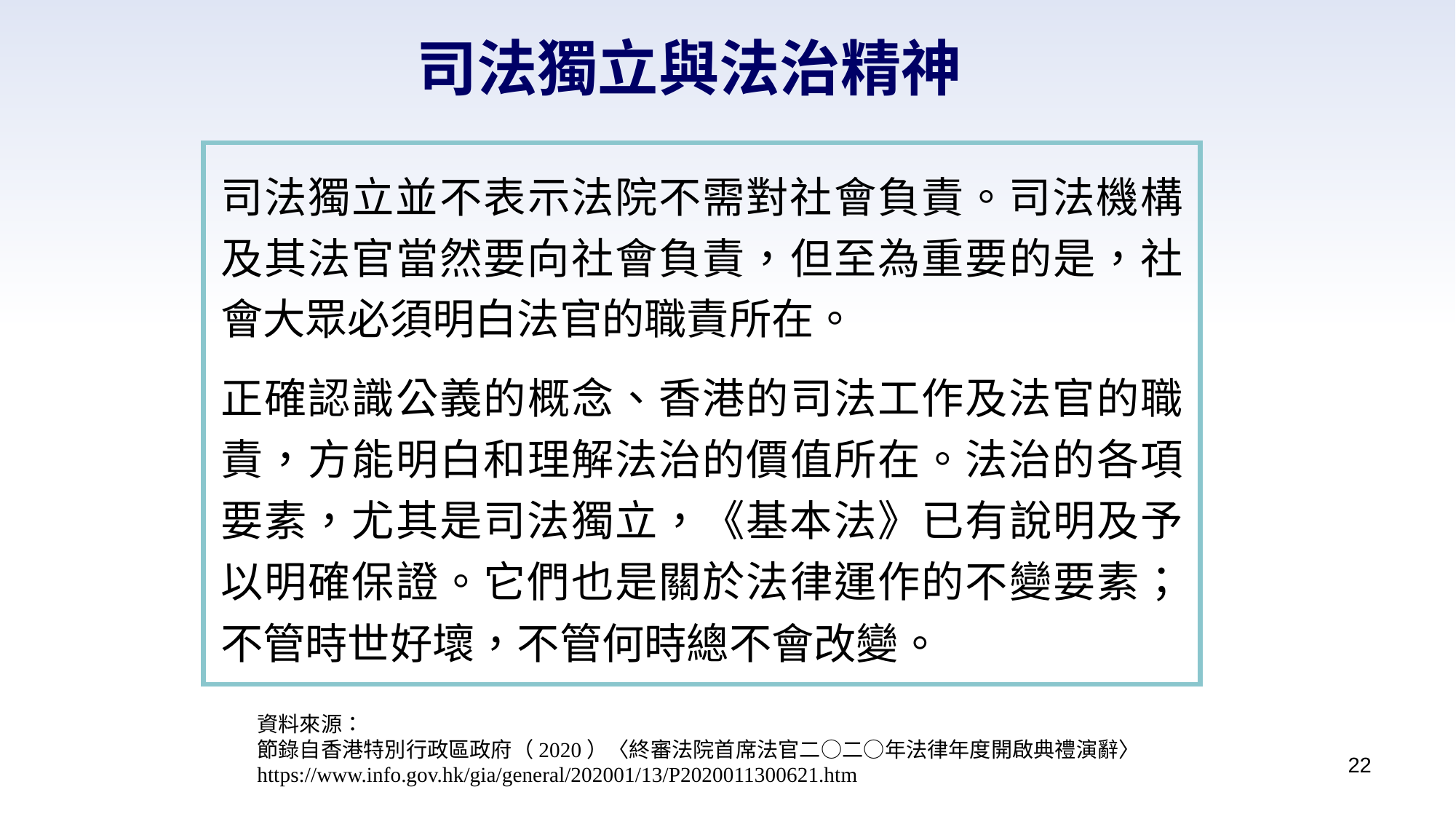

司法獨立與法治精神
司法獨立並不表示法院不需對社會負責。司法機構及其法官當然要向社會負責，但至為重要的是，社會大眾必須明白法官的職責所在。
正確認識公義的概念、香港的司法工作及法官的職責，方能明白和理解法治的價值所在。法治的各項要素，尤其是司法獨立，《基本法》已有說明及予以明確保證。它們也是關於法律運作的不變要素；不管時世好壞，不管何時總不會改變。
資料來源：
節錄自香港特別行政區政府（2020）〈終審法院首席法官二○二○年法律年度開啟典禮演辭〉https://www.info.gov.hk/gia/general/202001/13/P2020011300621.htm

22